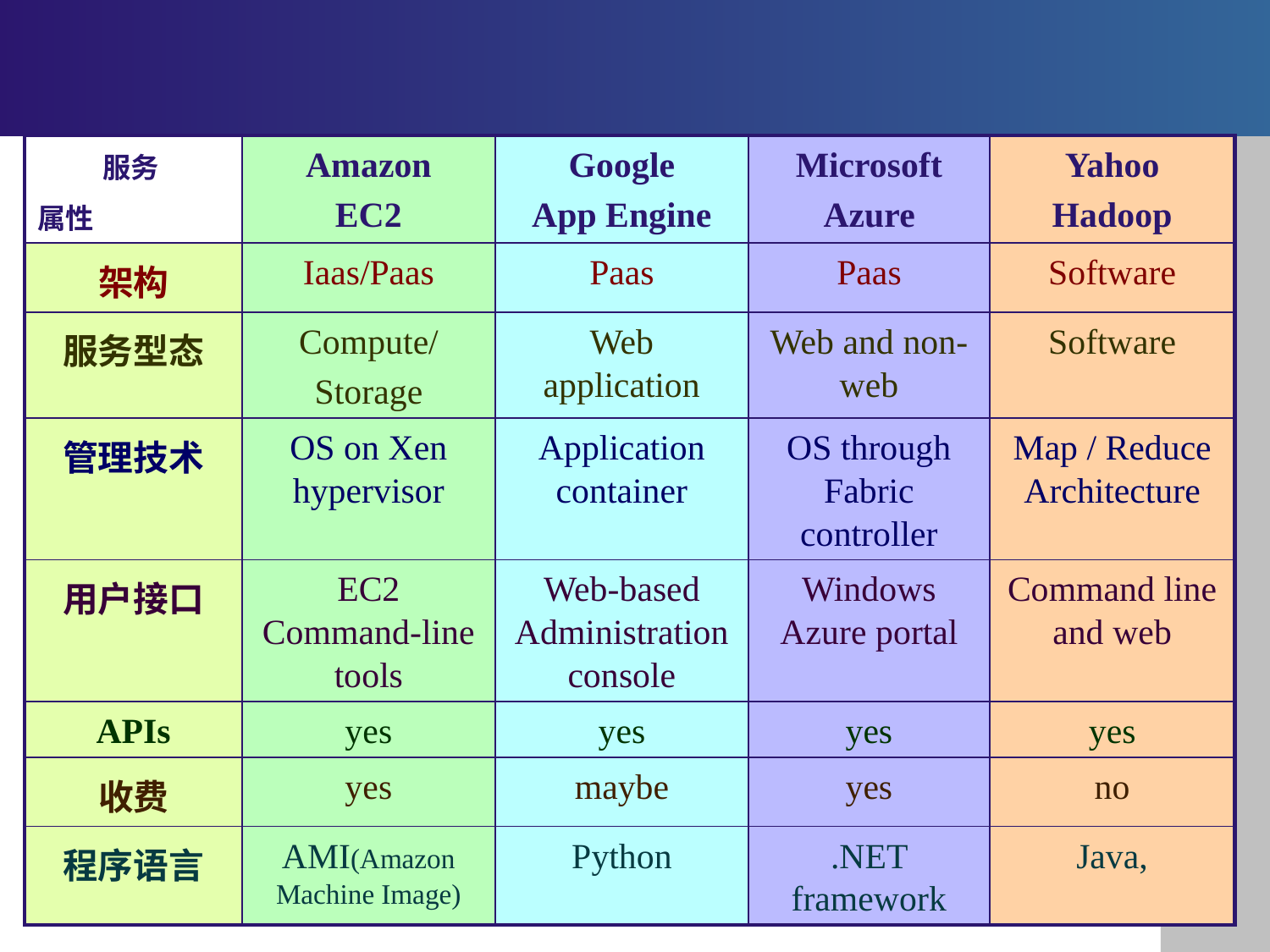

| 服务 属性 | Amazon EC2 | Google App Engine | Microsoft Azure | Yahoo Hadoop |
| --- | --- | --- | --- | --- |
| 架构 | Iaas/Paas | Paas | Paas | Software |
| 服务型态 | Compute/ Storage | Web application | Web and non-web | Software |
| 管理技术 | OS on Xen hypervisor | Application container | OS through Fabric controller | Map / Reduce Architecture |
| 用户接口 | EC2 Command-line tools | Web-based Administration console | Windows Azure portal | Command line and web |
| APIs | yes | yes | yes | yes |
| 收费 | yes | maybe | yes | no |
| 程序语言 | AMI(Amazon Machine Image) | Python | .NET framework | Java, |